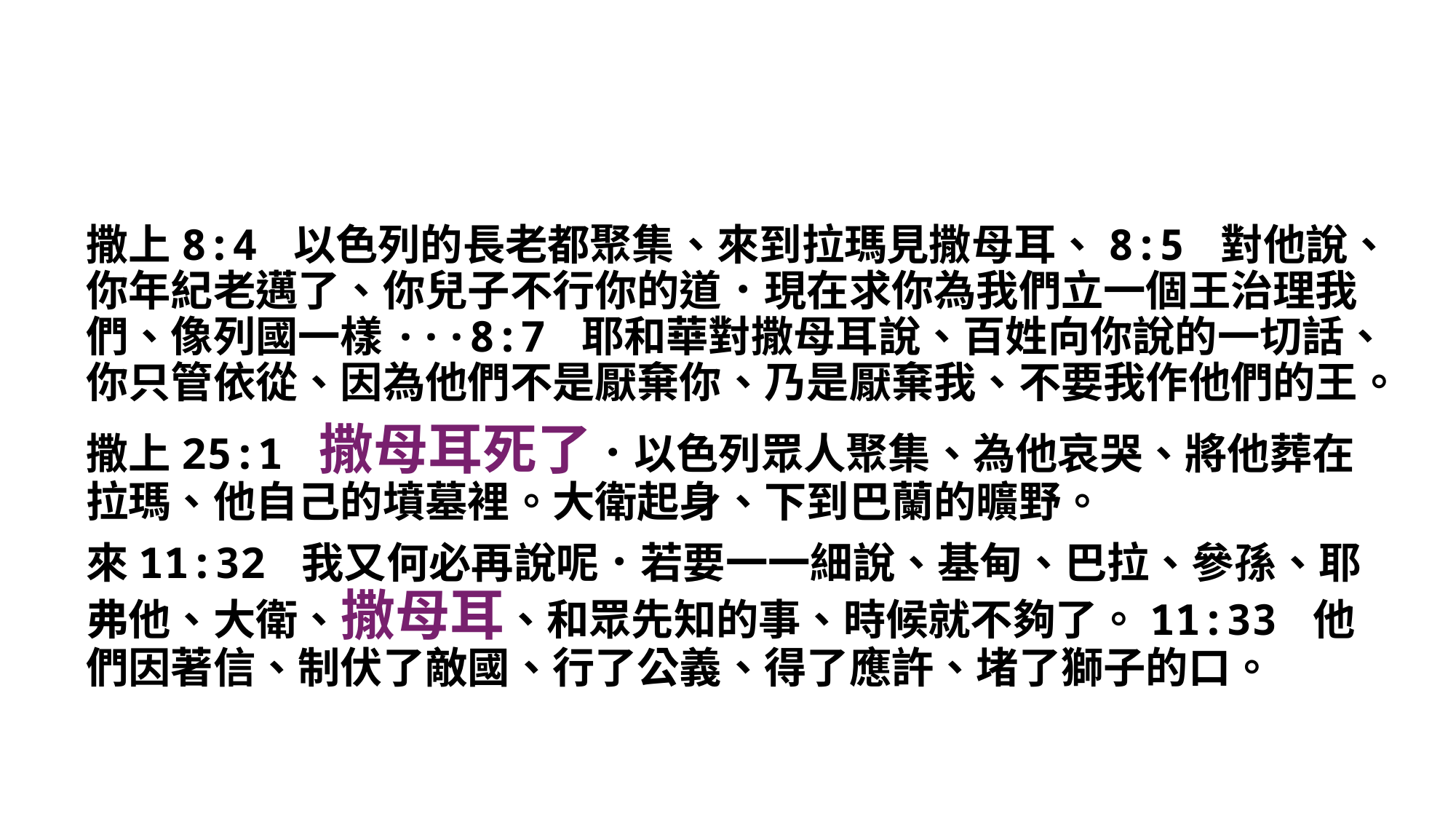

撒上8:4 以色列的長老都聚集、來到拉瑪見撒母耳、8:5 對他說、你年紀老邁了、你兒子不行你的道．現在求你為我們立一個王治理我們、像列國一樣···8:7 耶和華對撒母耳說、百姓向你說的一切話、你只管依從、因為他們不是厭棄你、乃是厭棄我、不要我作他們的王。
撒上25:1 撒母耳死了．以色列眾人聚集、為他哀哭、將他葬在拉瑪、他自己的墳墓裡。大衛起身、下到巴蘭的曠野。
來11:32 我又何必再說呢．若要一一細說、基甸、巴拉、參孫、耶弗他、大衛、撒母耳、和眾先知的事、時候就不夠了。11:33 他們因著信、制伏了敵國、行了公義、得了應許、堵了獅子的口。